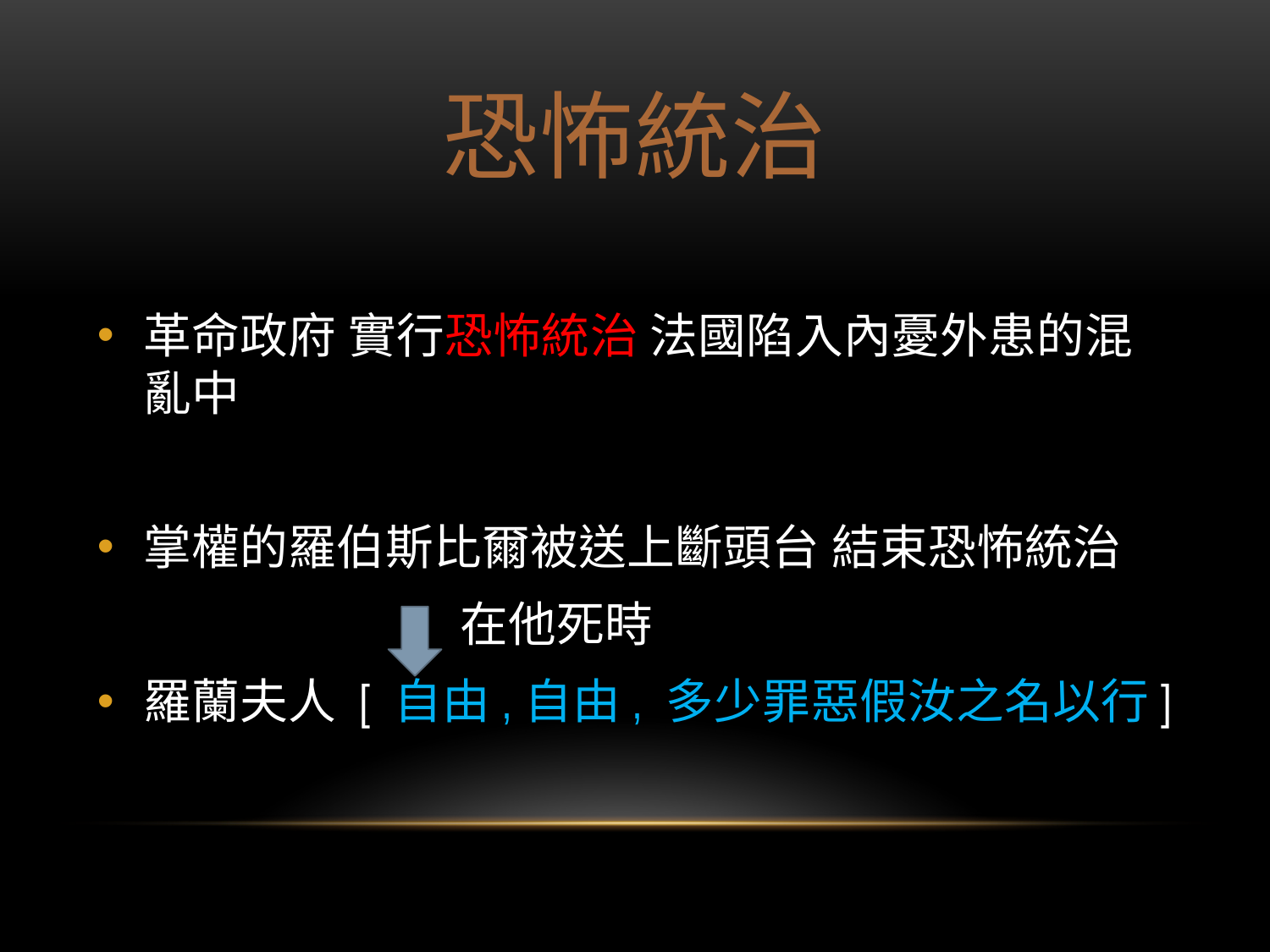

# 恐怖統治

革命政府 實行恐怖統治 法國陷入內憂外患的混亂中

掌權的羅伯斯比爾被送上斷頭台 結束恐怖統治
                               在他死時
羅蘭夫人 [ 自由,自由, 多少罪惡假汝之名以行]